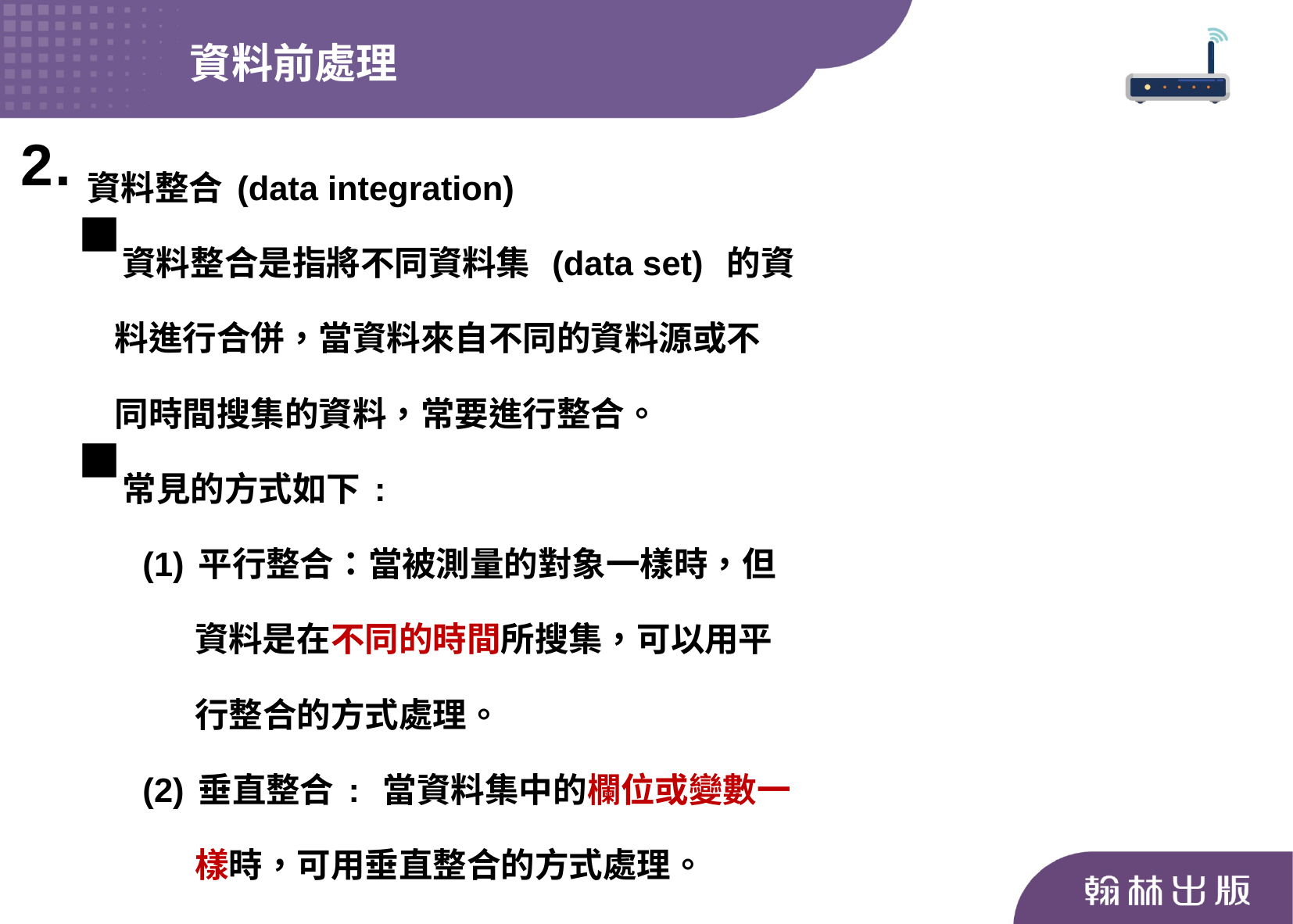

資料前處理
資料整合(data integration)
資料整合是指將不同資料集 (data set) 的資
   料進行合併，當資料來自不同的資料源或不
   同時間搜集的資料，常要進行整合。
常見的方式如下:
(1)平行整合：當被測量的對象一樣時，但
     資料是在不同的時間所搜集，可以用平
     行整合的方式處理。
(2)垂直整合: 當資料集中的欄位或變數一
     樣時，可用垂直整合的方式處理。